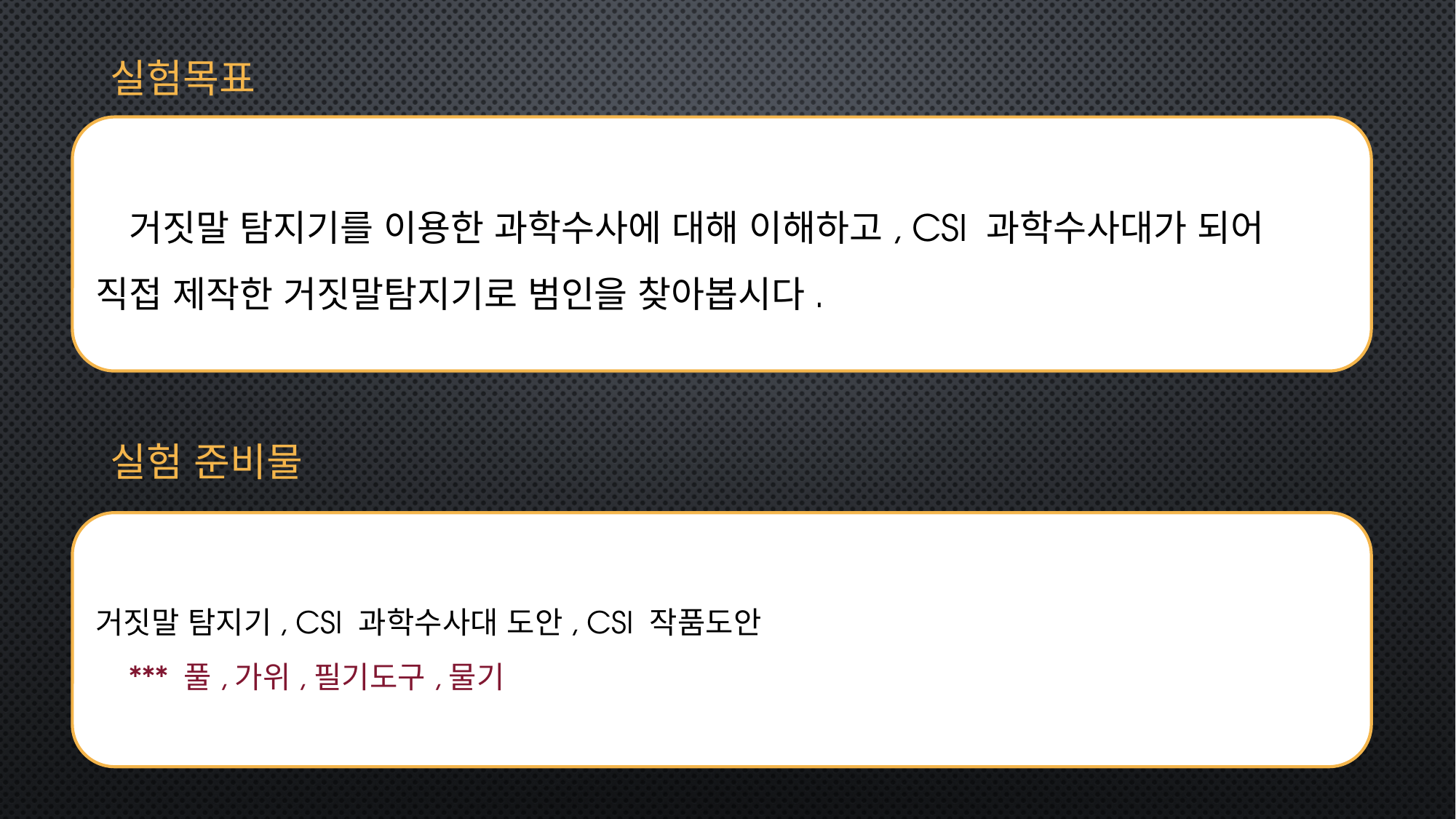

실험목표
  거짓말 탐지기를 이용한 과학수사에 대해 이해하고, CSI 과학수사대가 되어   직접 제작한 거짓말탐지기로 범인을 찾아봅시다.
실험 준비물
거짓말 탐지기, CSI 과학수사대 도안, CSI 작품도안
    *** 풀,가위,필기도구,물기